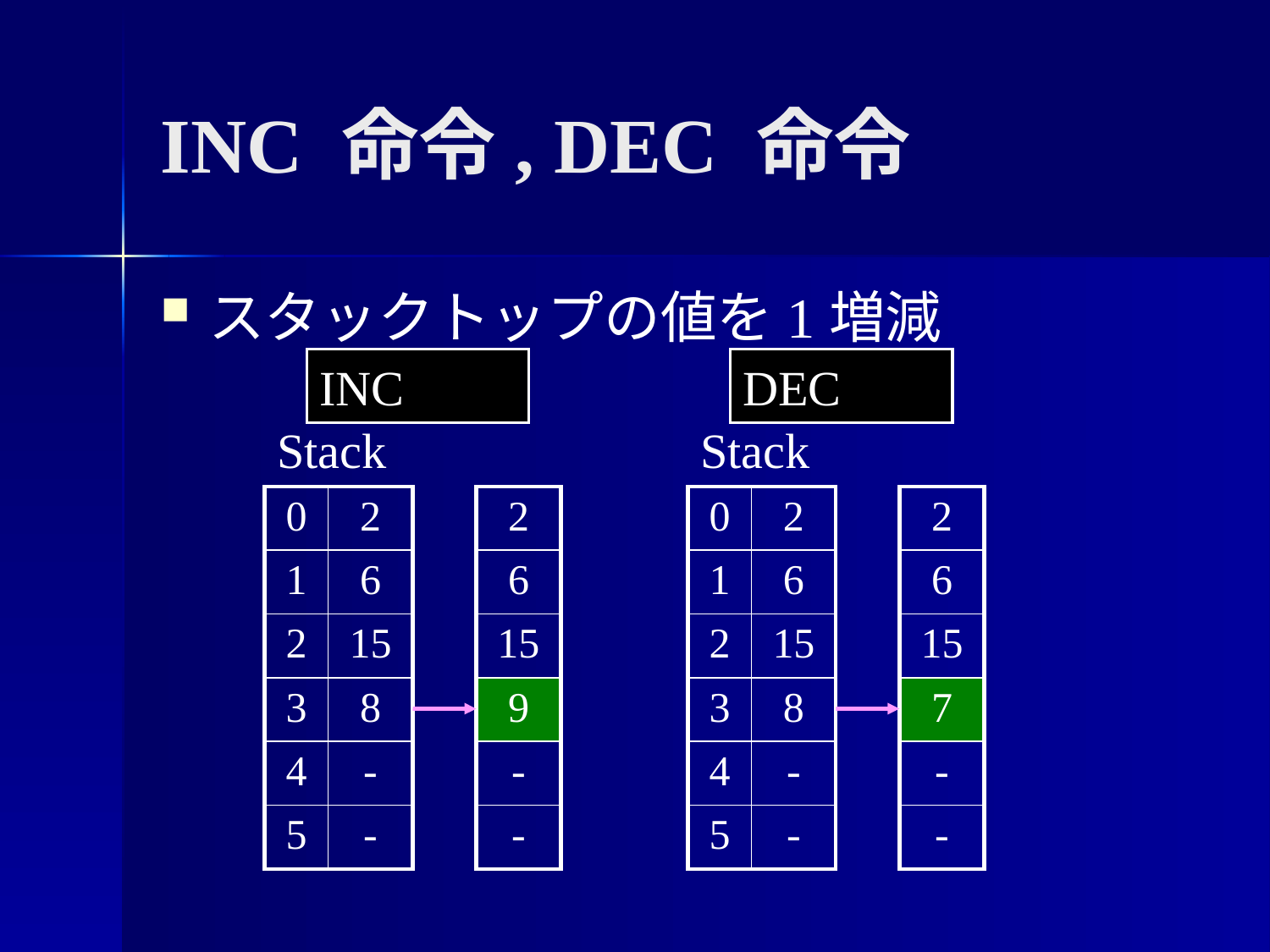

INC 命令, DEC 命令
スタックトップの値を1増減
INC
DEC
Stack
Stack
| 0 | 2 |
| --- | --- |
| 1 | 6 |
| 2 | 15 |
| 3 | 8 |
| 4 | - |
| 5 | - |
| 2 |
| --- |
| 6 |
| 15 |
| 9 |
| - |
| - |
| 0 | 2 |
| --- | --- |
| 1 | 6 |
| 2 | 15 |
| 3 | 8 |
| 4 | - |
| 5 | - |
| 2 |
| --- |
| 6 |
| 15 |
| 7 |
| - |
| - |